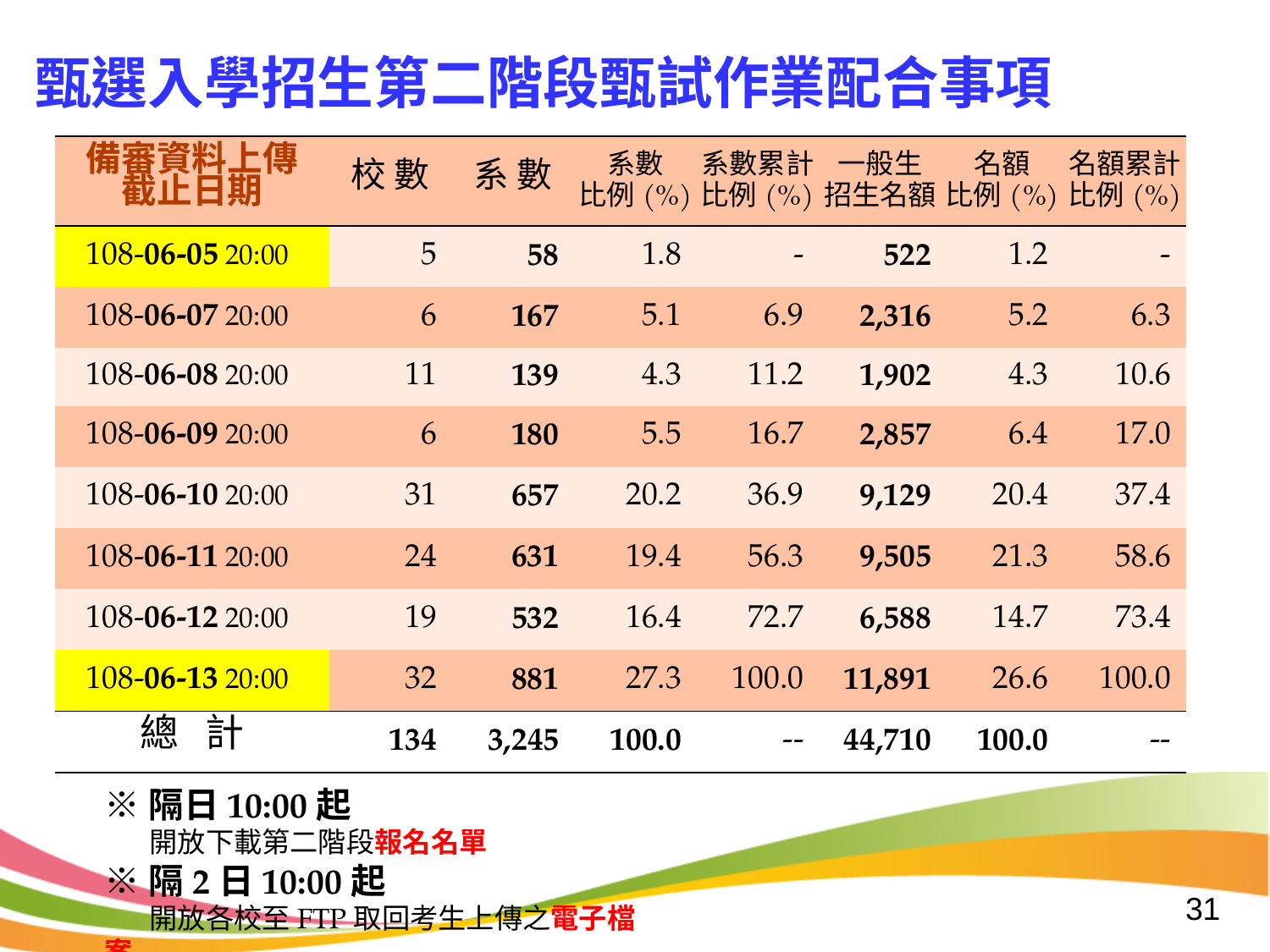

甄選入學招生第二階段甄試作業配合事項
| 備審資料上傳 截止日期 | 校 數 | 系 數 | 系數 比例(%) | 系數累計比例(%) | 一般生 招生名額 | 名額 比例(%) | 名額累計比例(%) |
| --- | --- | --- | --- | --- | --- | --- | --- |
| 108-06-05 20:00 | 5 | 58 | 1.8 | - | 522 | 1.2 | - |
| 108-06-07 20:00 | 6 | 167 | 5.1 | 6.9 | 2,316 | 5.2 | 6.3 |
| 108-06-08 20:00 | 11 | 139 | 4.3 | 11.2 | 1,902 | 4.3 | 10.6 |
| 108-06-09 20:00 | 6 | 180 | 5.5 | 16.7 | 2,857 | 6.4 | 17.0 |
| 108-06-10 20:00 | 31 | 657 | 20.2 | 36.9 | 9,129 | 20.4 | 37.4 |
| 108-06-11 20:00 | 24 | 631 | 19.4 | 56.3 | 9,505 | 21.3 | 58.6 |
| 108-06-12 20:00 | 19 | 532 | 16.4 | 72.7 | 6,588 | 14.7 | 73.4 |
| 108-06-13 20:00 | 32 | 881 | 27.3 | 100.0 | 11,891 | 26.6 | 100.0 |
| 總 計 | 134 | 3,245 | 100.0 | -- | 44,710 | 100.0 | -- |
※隔日10:00起
      開放下載第二階段報名名單
※隔2日10:00起
      開放各校至FTP取回考生上傳之電子檔案